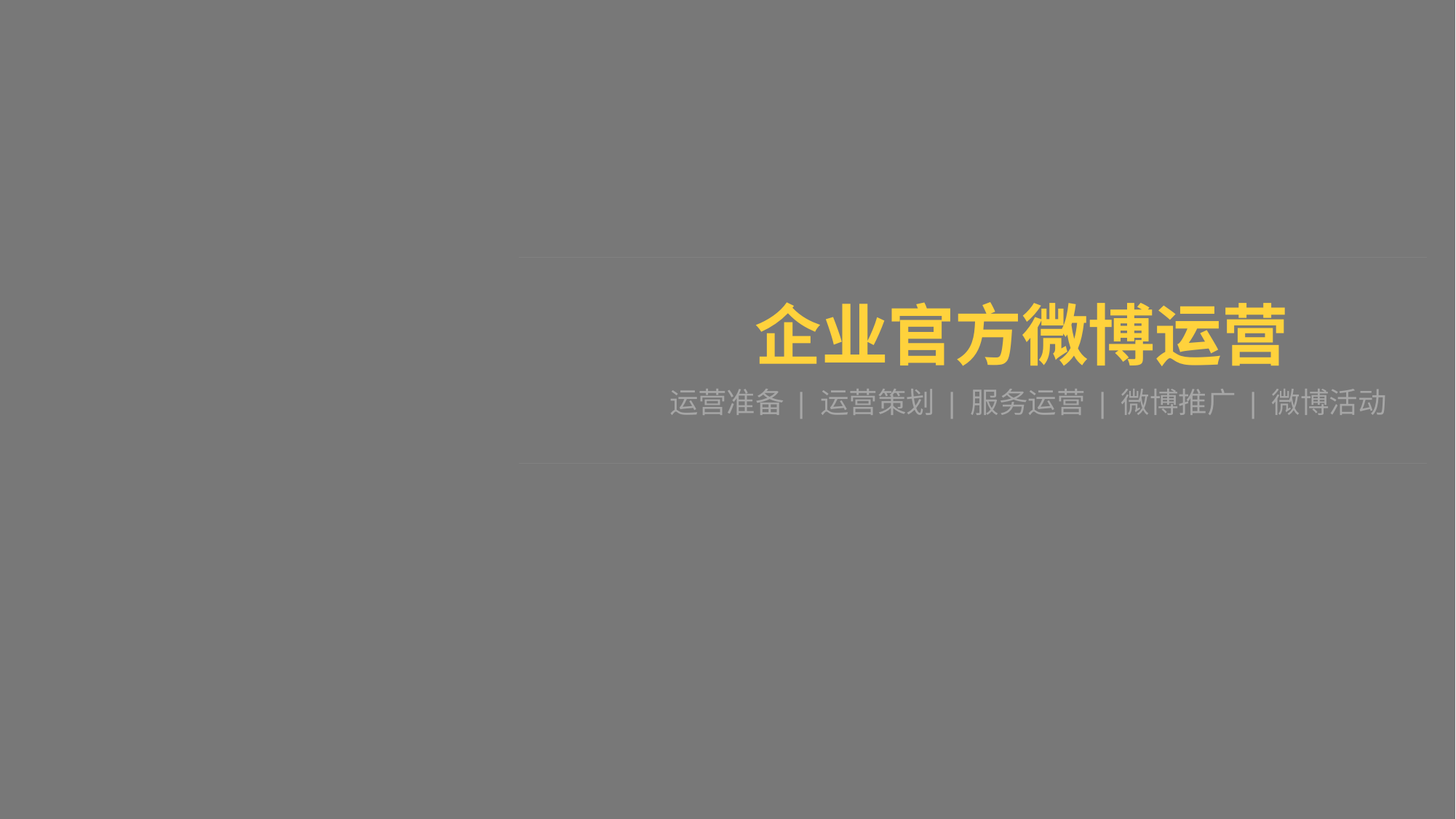

企业官方微博运营
运营准备 | 运营策划 | 服务运营 | 微博推广 | 微博活动